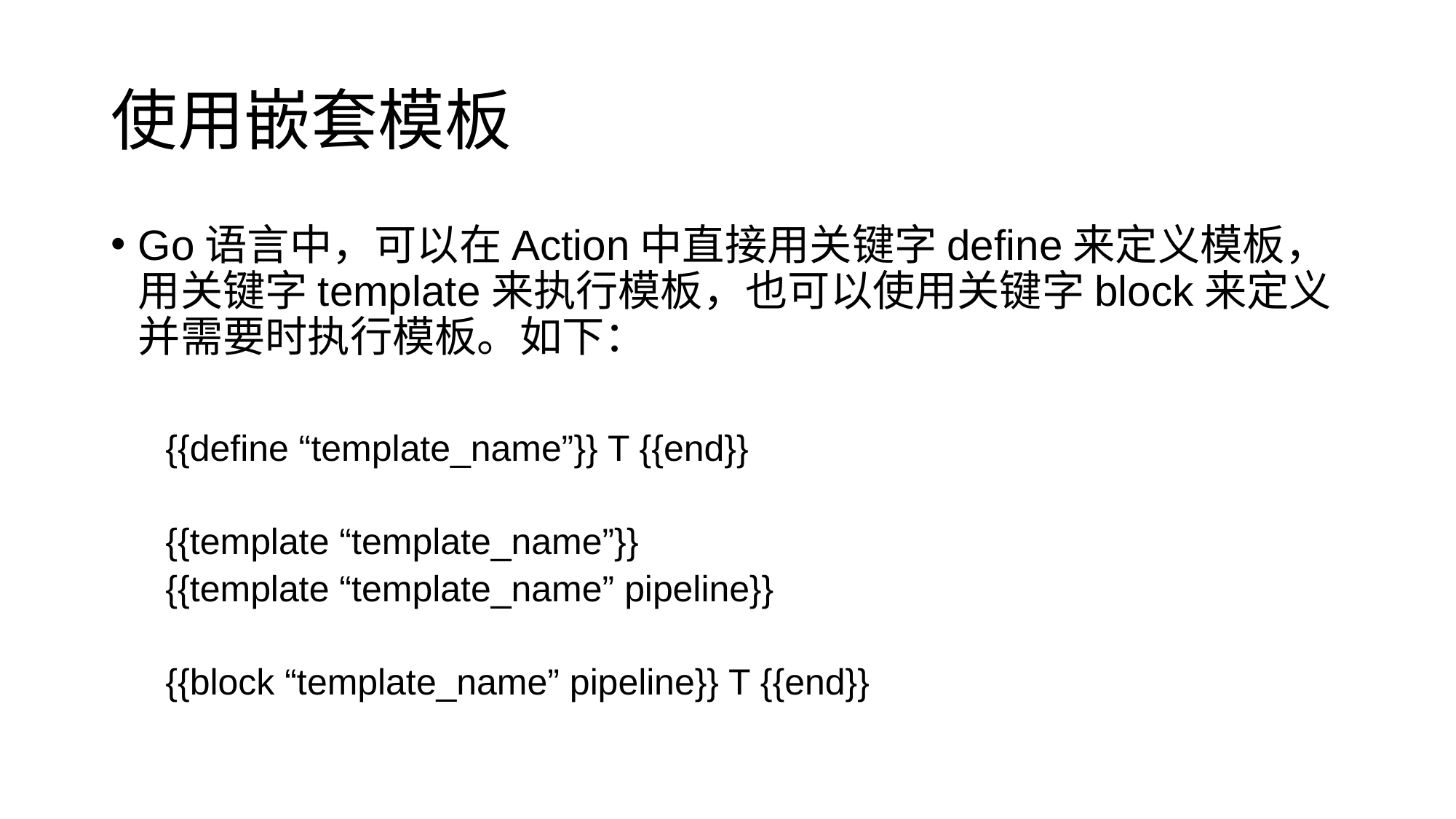

# 使用嵌套模板
Go语言中，可以在Action中直接用关键字define来定义模板，用关键字template来执行模板，也可以使用关键字block来定义并需要时执行模板。如下：

{{define “template_name”}} T {{end}}

{{template “template_name”}}
{{template “template_name” pipeline}}

{{block “template_name” pipeline}} T {{end}}